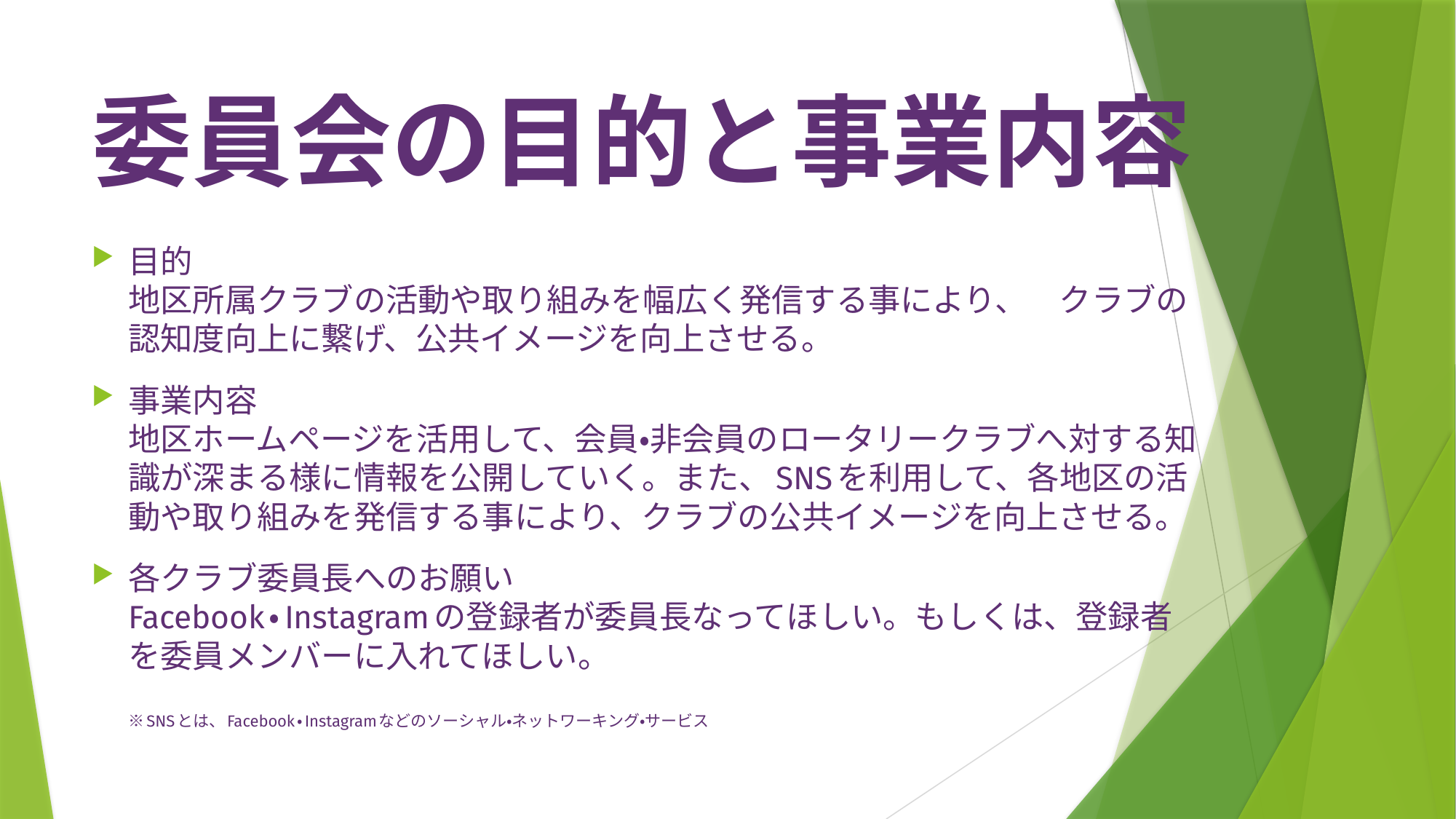

# 委員会の目的と事業内容
目的
地区所属クラブの活動や取り組みを幅広く発信する事により、　クラブの認知度向上に繋げ、公共イメージを向上させる。

事業内容
地区ホームページを活用して、会員・非会員のロータリークラブへ対する知識が深まる様に情報を公開していく。また、SNSを利用して、各地区の活動や取り組みを発信する事により、クラブの公共イメージを向上させる。

各クラブ委員長へのお願い
Facebook・Instagramの登録者が委員長なってほしい。もしくは、登録者を委員メンバーに入れてほしい。
※SNSとは、Facebook・Instagramなどのソーシャル・ネットワーキング・サービス